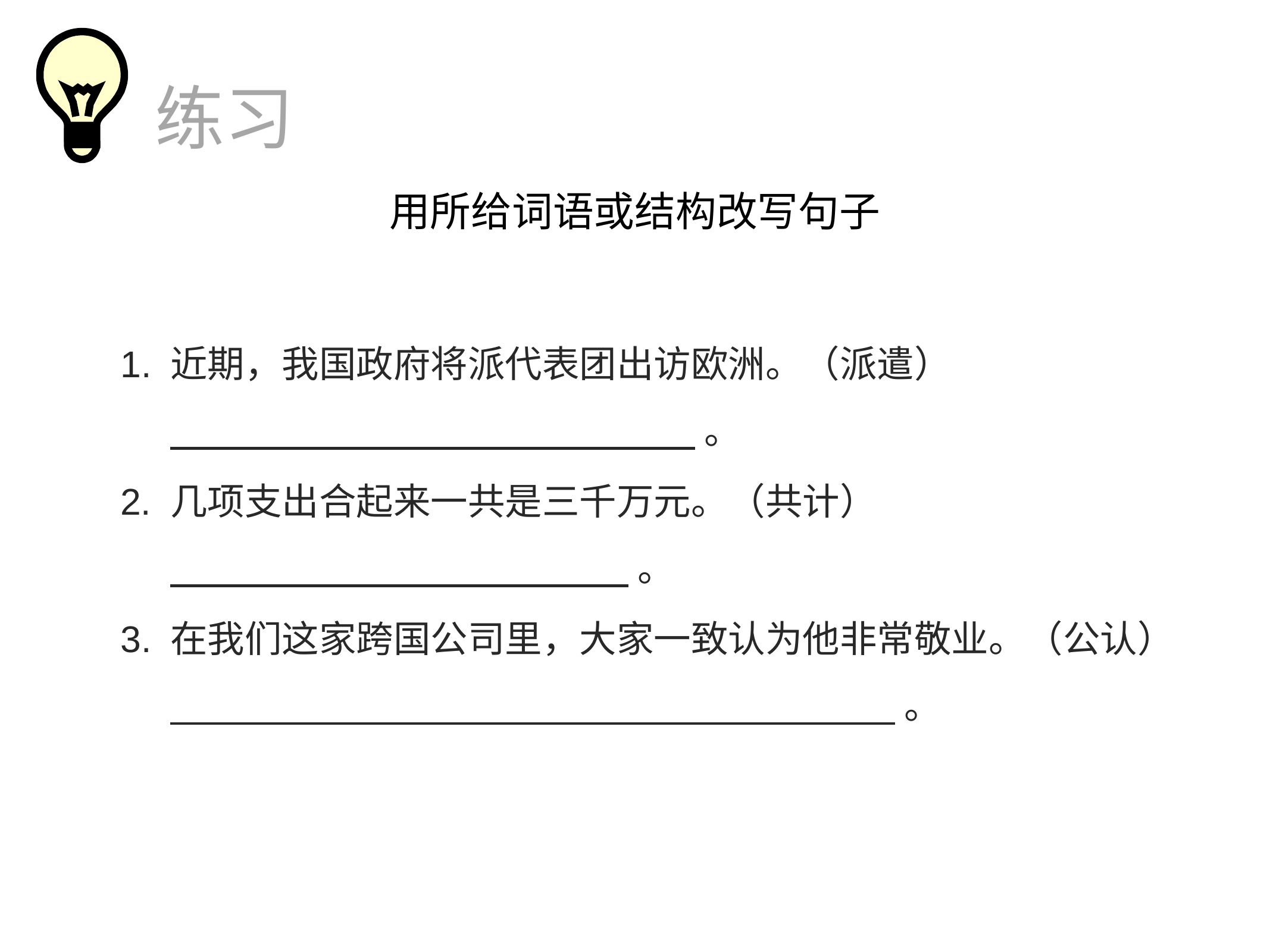

练习
用所给词语或结构改写句子
1. 近期，我国政府将派代表团出访欧洲。（派遣）
                                                                     。
2. 几项支出合起来一共是三千万元。（共计）
                                                             。
3. 在我们这家跨国公司里，大家一致认为他非常敬业。（公认）
                                                                                             。